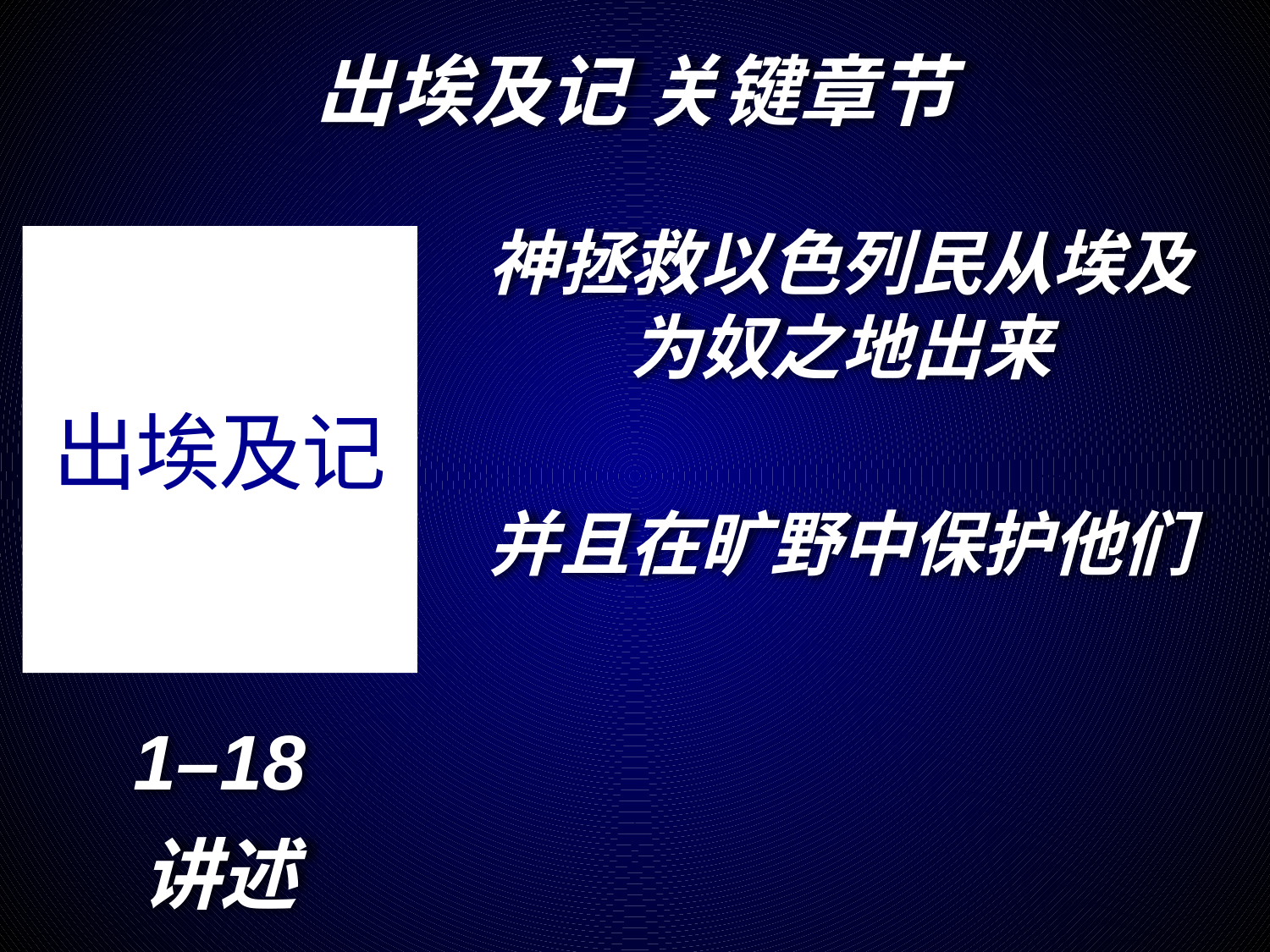

# 出埃及记 关键章节
出埃及记
神拯救以色列民从埃及为奴之地出来
并且在旷野中保护他们
1–18
讲述